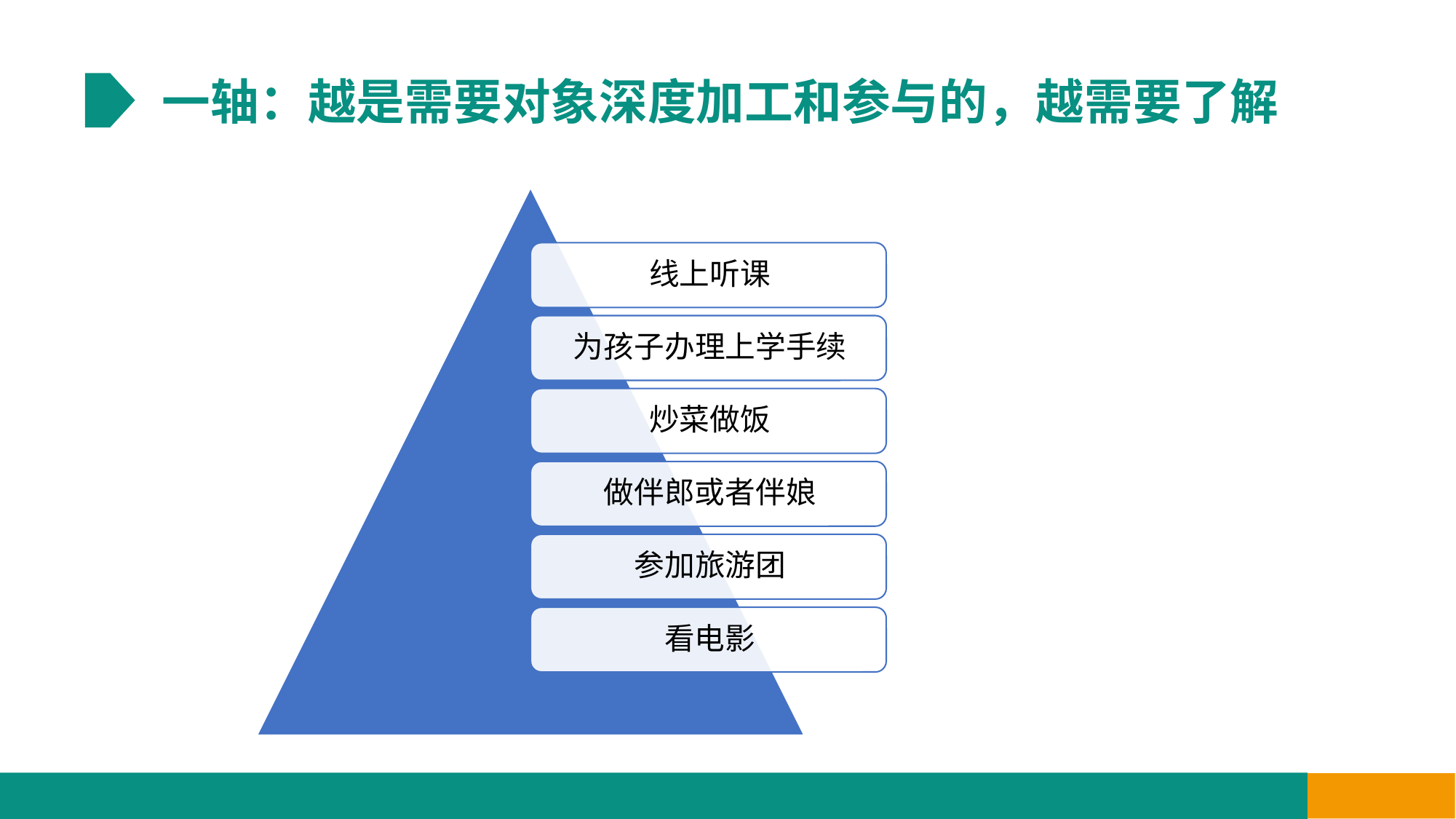

一轴：越是需要对象深度加工和参与的，越需要了解
线上听课
为孩子办理上学手续
炒菜做饭
做伴郎或者伴娘
参加旅游团
看电影